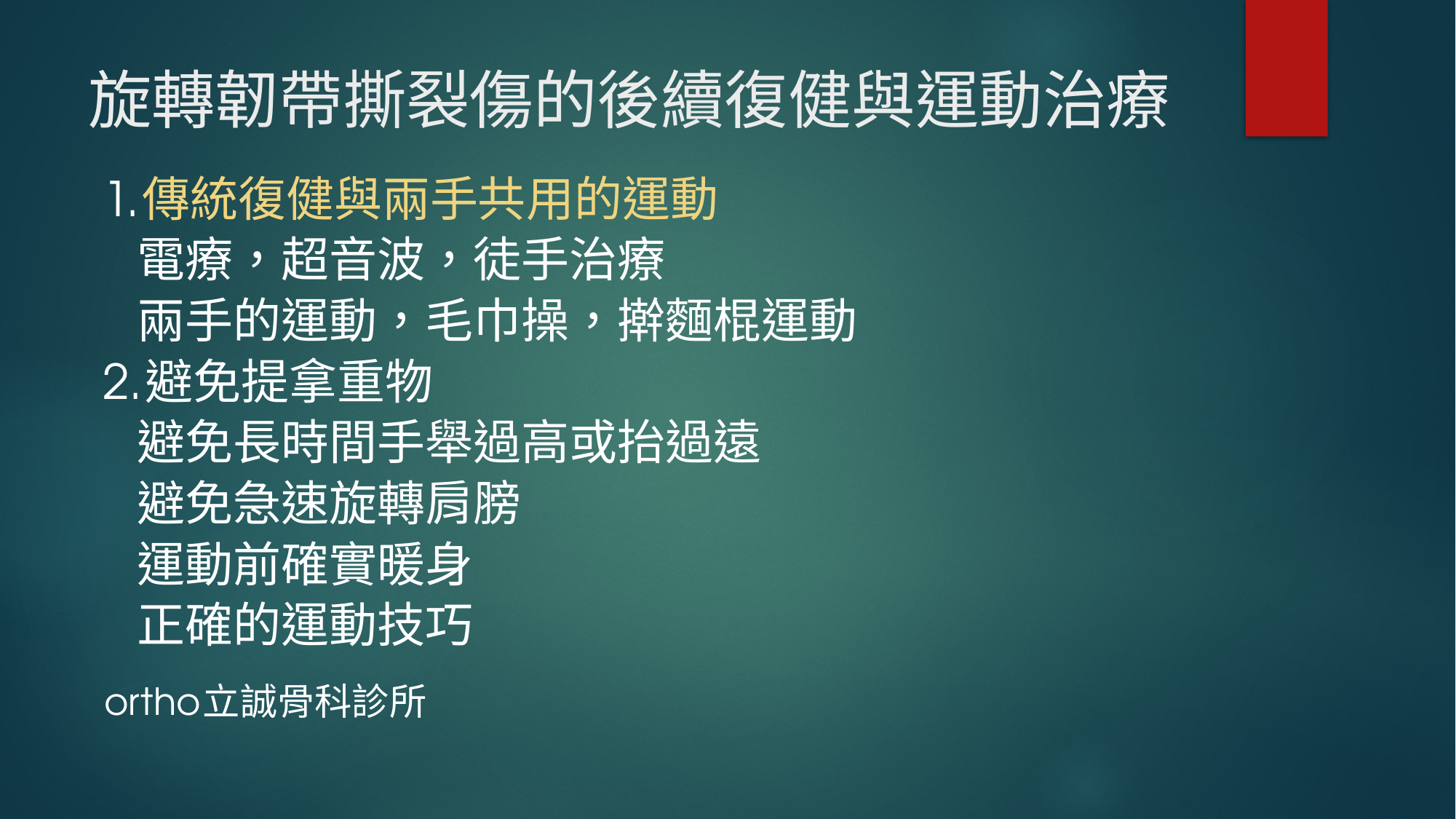

# 旋轉韌帶撕裂傷的後續復健與運動治療
1.傳統復健與兩手共用的運動
   電療，超音波，徒手治療
   兩手的運動，毛巾操，擀麵棍運動
2.避免提拿重物
   避免長時間手舉過高或抬過遠
   避免急速旋轉肩膀
   運動前確實暖身
   正確的運動技巧

 ortho立誠骨科診所